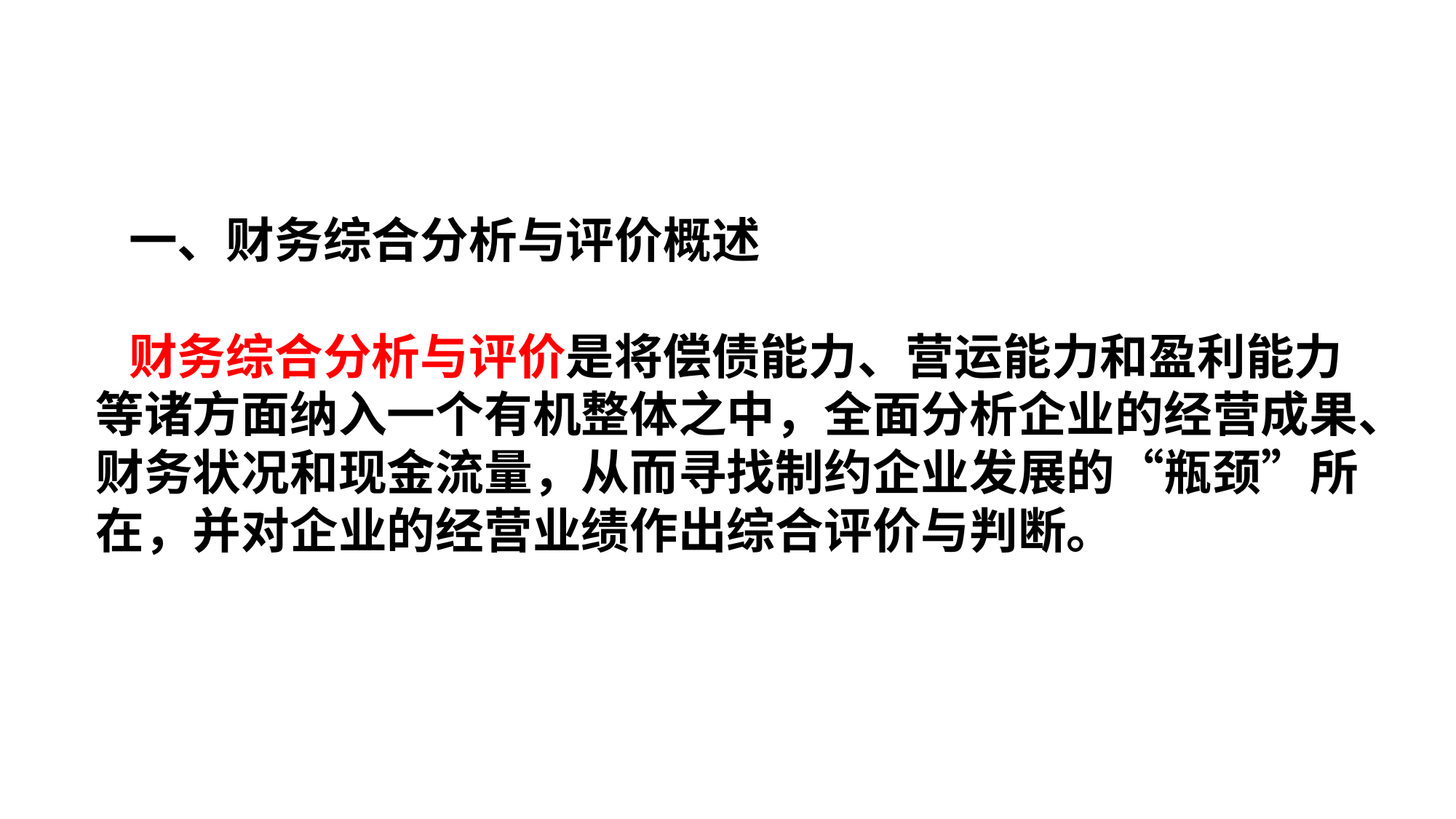

一、财务综合分析与评价概述

财务综合分析与评价是将偿债能力、营运能力和盈利能力等诸方面纳入一个有机整体之中，全面分析企业的经营成果、财务状况和现金流量，从而寻找制约企业发展的“瓶颈”所在，并对企业的经营业绩作出综合评价与判断。